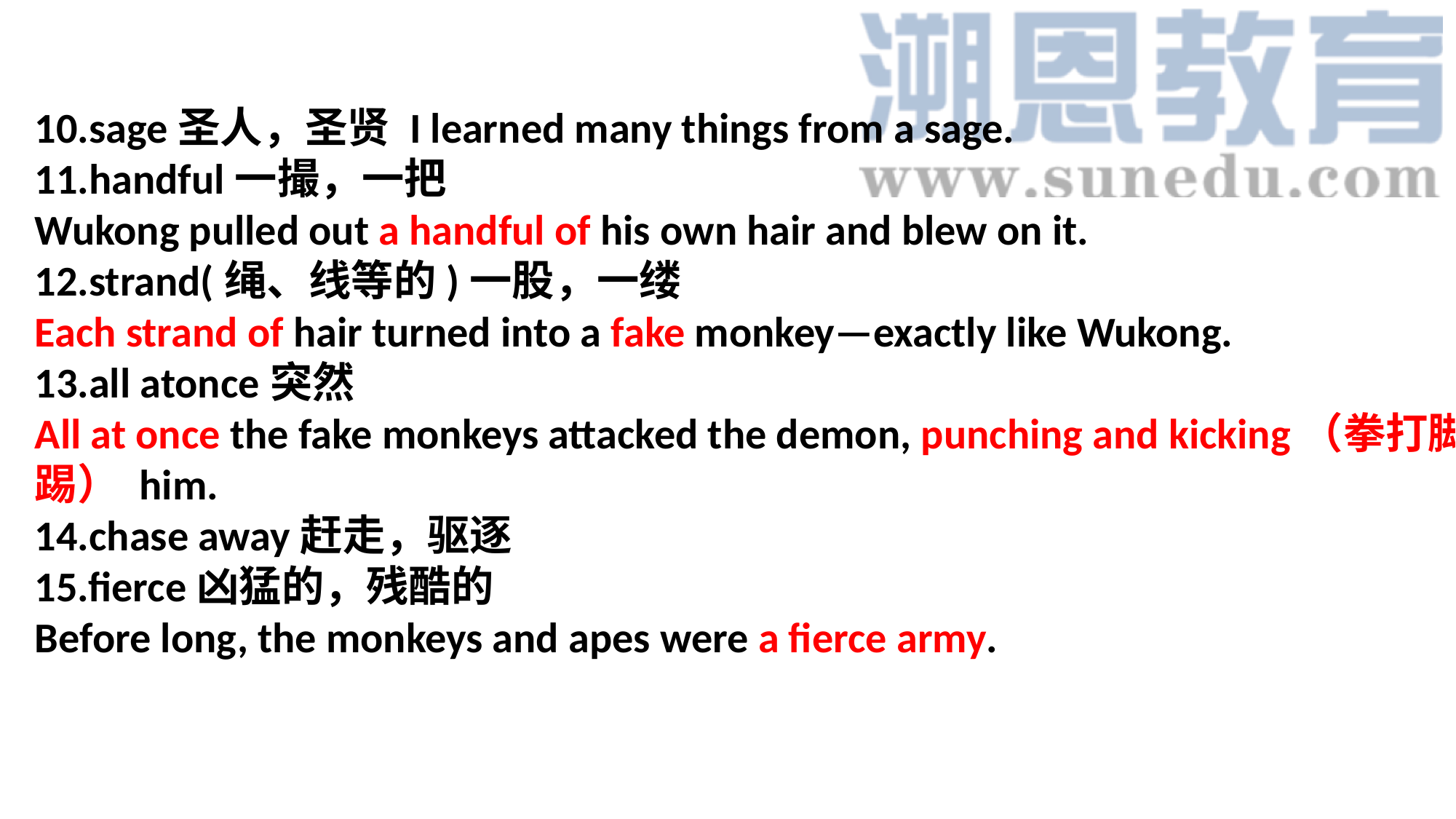

10.sage圣⼈，圣贤 I learned many things from a sage.
11.handful⼀撮，⼀把
Wukong pulled out a handful of his own hair and blew on it.
12.strand(绳、线等的)⼀股，⼀缕
Each strand of hair turned into a fake monkey—exactly like Wukong.
13.all atonce突然
All at once the fake monkeys attacked the demon, punching and kicking（拳打脚踢） him.
14.chase away赶⾛，驱逐
15.fierce凶猛的，残酷的
Before long, the monkeys and apes were a fierce army.